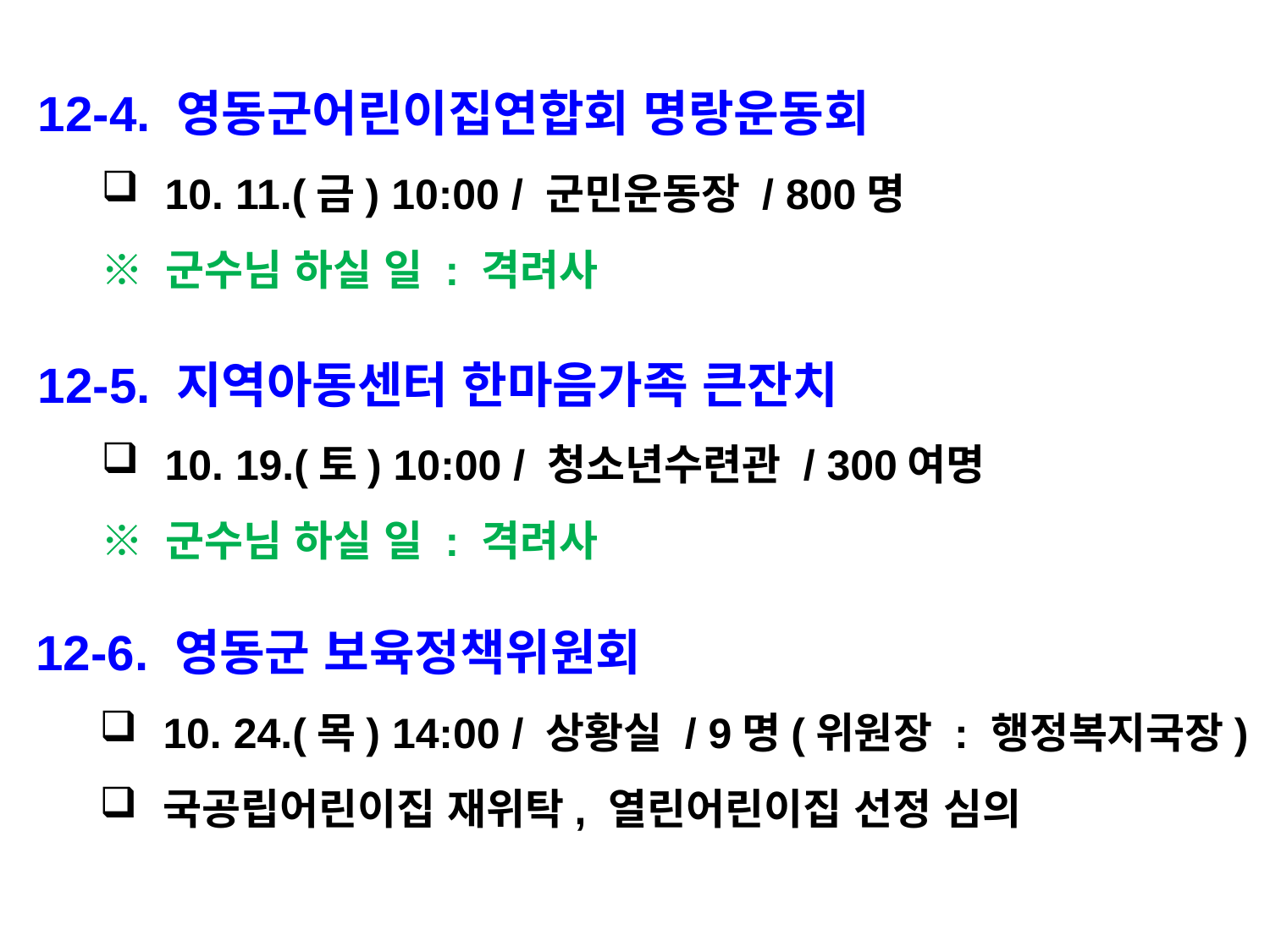

12-4. 영동군어린이집연합회 명랑운동회
10. 11.(금) 10:00 / 군민운동장 / 800명
※ 군수님 하실 일 : 격려사

12-5. 지역아동센터 한마음가족 큰잔치
10. 19.(토) 10:00 / 청소년수련관 / 300여명
※ 군수님 하실 일 : 격려사

12-6. 영동군 보육정책위원회
10. 24.(목) 14:00 / 상황실 / 9명(위원장 : 행정복지국장)
국공립어린이집 재위탁, 열린어린이집 선정 심의